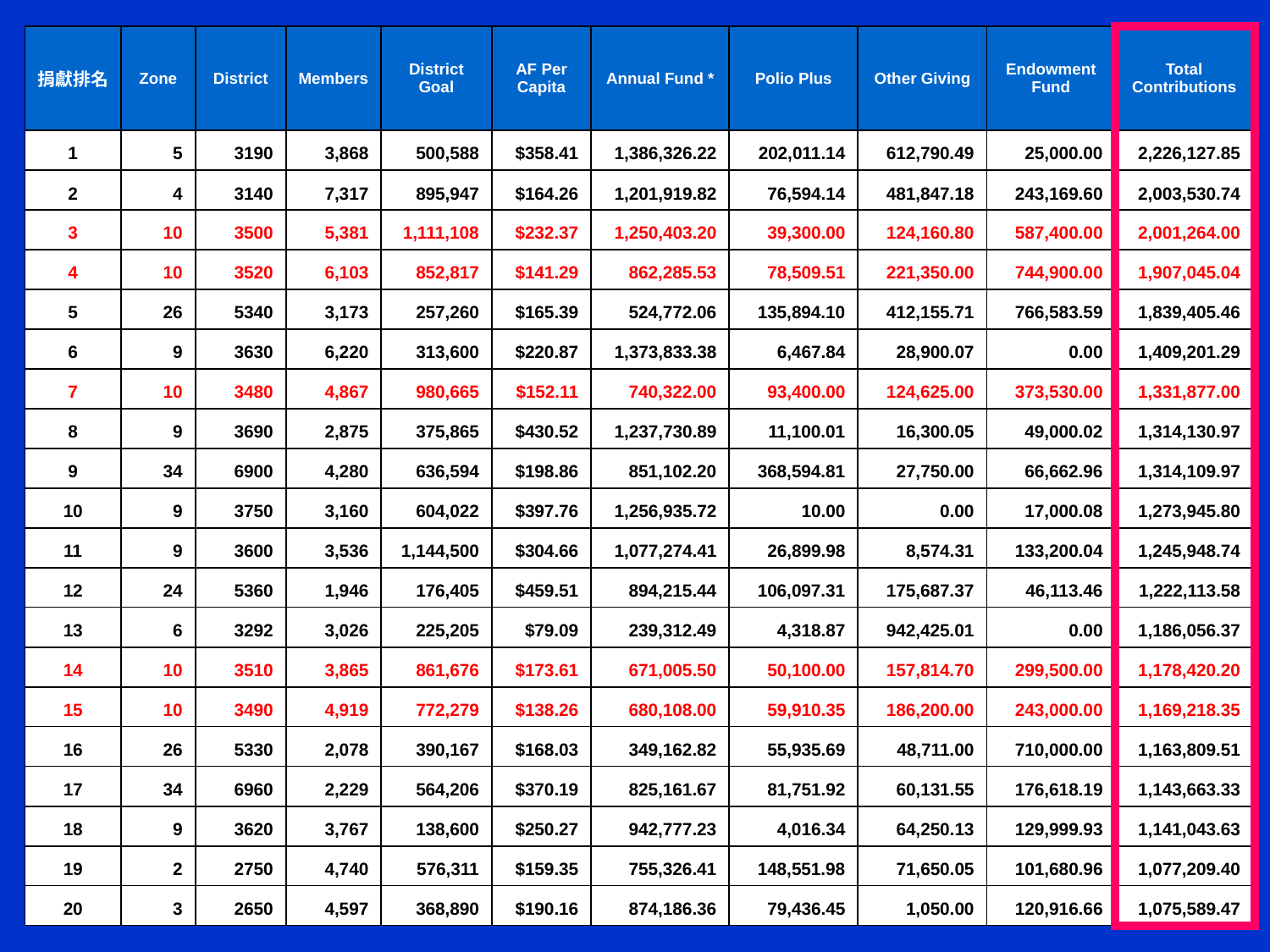

| 捐獻排名 | Zone | District | Members | District Goal | AF Per Capita | Annual Fund \* | Polio Plus | Other Giving | Endowment Fund | Total Contributions |
| --- | --- | --- | --- | --- | --- | --- | --- | --- | --- | --- |
| 1 | 5 | 3190 | 3,868 | 500,588 | $358.41 | 1,386,326.22 | 202,011.14 | 612,790.49 | 25,000.00 | 2,226,127.85 |
| 2 | 4 | 3140 | 7,317 | 895,947 | $164.26 | 1,201,919.82 | 76,594.14 | 481,847.18 | 243,169.60 | 2,003,530.74 |
| 3 | 10 | 3500 | 5,381 | 1,111,108 | $232.37 | 1,250,403.20 | 39,300.00 | 124,160.80 | 587,400.00 | 2,001,264.00 |
| 4 | 10 | 3520 | 6,103 | 852,817 | $141.29 | 862,285.53 | 78,509.51 | 221,350.00 | 744,900.00 | 1,907,045.04 |
| 5 | 26 | 5340 | 3,173 | 257,260 | $165.39 | 524,772.06 | 135,894.10 | 412,155.71 | 766,583.59 | 1,839,405.46 |
| 6 | 9 | 3630 | 6,220 | 313,600 | $220.87 | 1,373,833.38 | 6,467.84 | 28,900.07 | 0.00 | 1,409,201.29 |
| 7 | 10 | 3480 | 4,867 | 980,665 | $152.11 | 740,322.00 | 93,400.00 | 124,625.00 | 373,530.00 | 1,331,877.00 |
| 8 | 9 | 3690 | 2,875 | 375,865 | $430.52 | 1,237,730.89 | 11,100.01 | 16,300.05 | 49,000.02 | 1,314,130.97 |
| 9 | 34 | 6900 | 4,280 | 636,594 | $198.86 | 851,102.20 | 368,594.81 | 27,750.00 | 66,662.96 | 1,314,109.97 |
| 10 | 9 | 3750 | 3,160 | 604,022 | $397.76 | 1,256,935.72 | 10.00 | 0.00 | 17,000.08 | 1,273,945.80 |
| 11 | 9 | 3600 | 3,536 | 1,144,500 | $304.66 | 1,077,274.41 | 26,899.98 | 8,574.31 | 133,200.04 | 1,245,948.74 |
| 12 | 24 | 5360 | 1,946 | 176,405 | $459.51 | 894,215.44 | 106,097.31 | 175,687.37 | 46,113.46 | 1,222,113.58 |
| 13 | 6 | 3292 | 3,026 | 225,205 | $79.09 | 239,312.49 | 4,318.87 | 942,425.01 | 0.00 | 1,186,056.37 |
| 14 | 10 | 3510 | 3,865 | 861,676 | $173.61 | 671,005.50 | 50,100.00 | 157,814.70 | 299,500.00 | 1,178,420.20 |
| 15 | 10 | 3490 | 4,919 | 772,279 | $138.26 | 680,108.00 | 59,910.35 | 186,200.00 | 243,000.00 | 1,169,218.35 |
| 16 | 26 | 5330 | 2,078 | 390,167 | $168.03 | 349,162.82 | 55,935.69 | 48,711.00 | 710,000.00 | 1,163,809.51 |
| 17 | 34 | 6960 | 2,229 | 564,206 | $370.19 | 825,161.67 | 81,751.92 | 60,131.55 | 176,618.19 | 1,143,663.33 |
| 18 | 9 | 3620 | 3,767 | 138,600 | $250.27 | 942,777.23 | 4,016.34 | 64,250.13 | 129,999.93 | 1,141,043.63 |
| 19 | 2 | 2750 | 4,740 | 576,311 | $159.35 | 755,326.41 | 148,551.98 | 71,650.05 | 101,680.96 | 1,077,209.40 |
| 20 | 3 | 2650 | 4,597 | 368,890 | $190.16 | 874,186.36 | 79,436.45 | 1,050.00 | 120,916.66 | 1,075,589.47 |